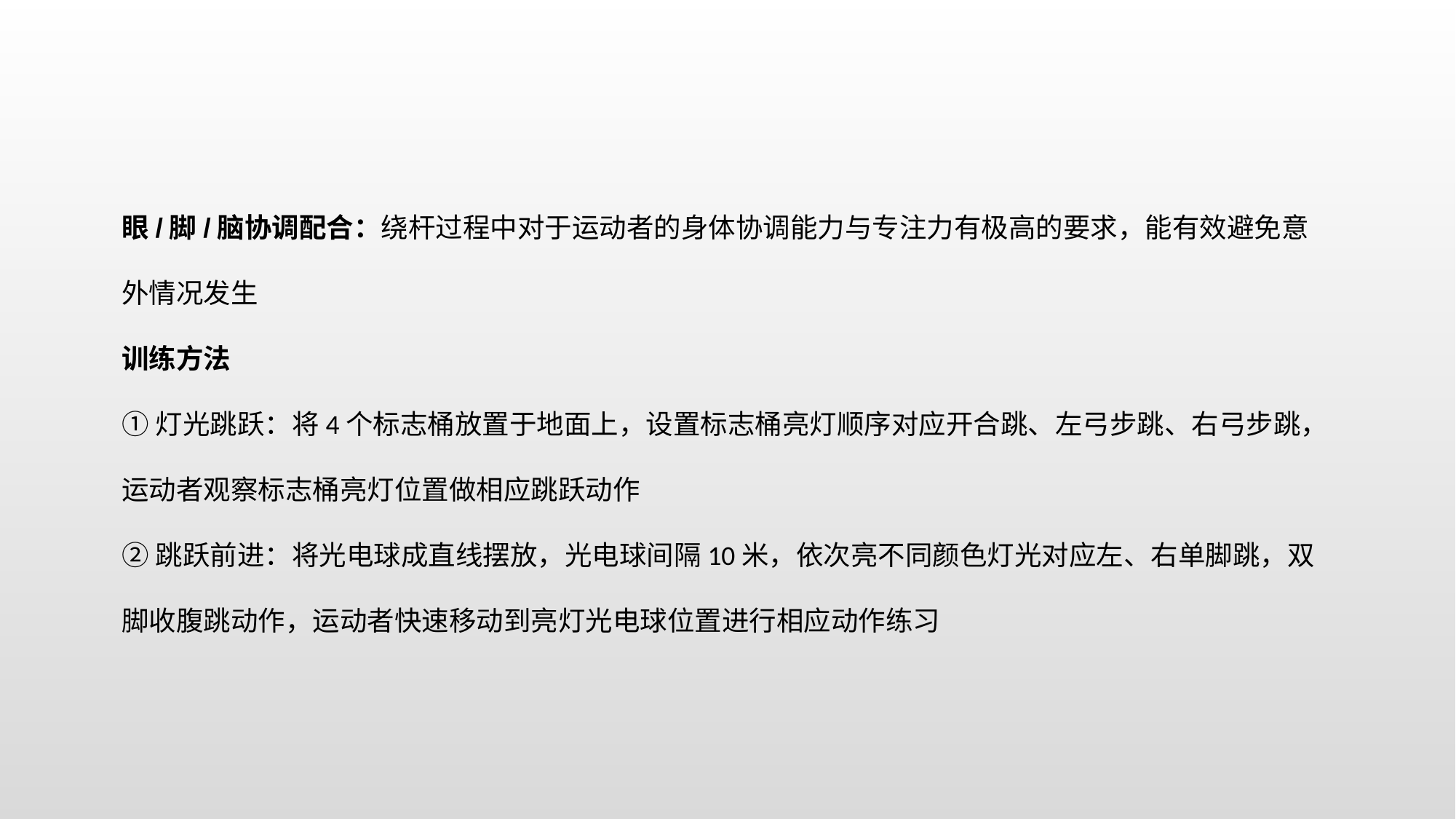

眼/脚/脑协调配合：绕杆过程中对于运动者的身体协调能力与专注力有极高的要求，能有效避免意外情况发生
训练方法
①灯光跳跃：将4个标志桶放置于地面上，设置标志桶亮灯顺序对应开合跳、左弓步跳、右弓步跳，运动者观察标志桶亮灯位置做相应跳跃动作
②跳跃前进：将光电球成直线摆放，光电球间隔10米，依次亮不同颜色灯光对应左、右单脚跳，双脚收腹跳动作，运动者快速移动到亮灯光电球位置进行相应动作练习